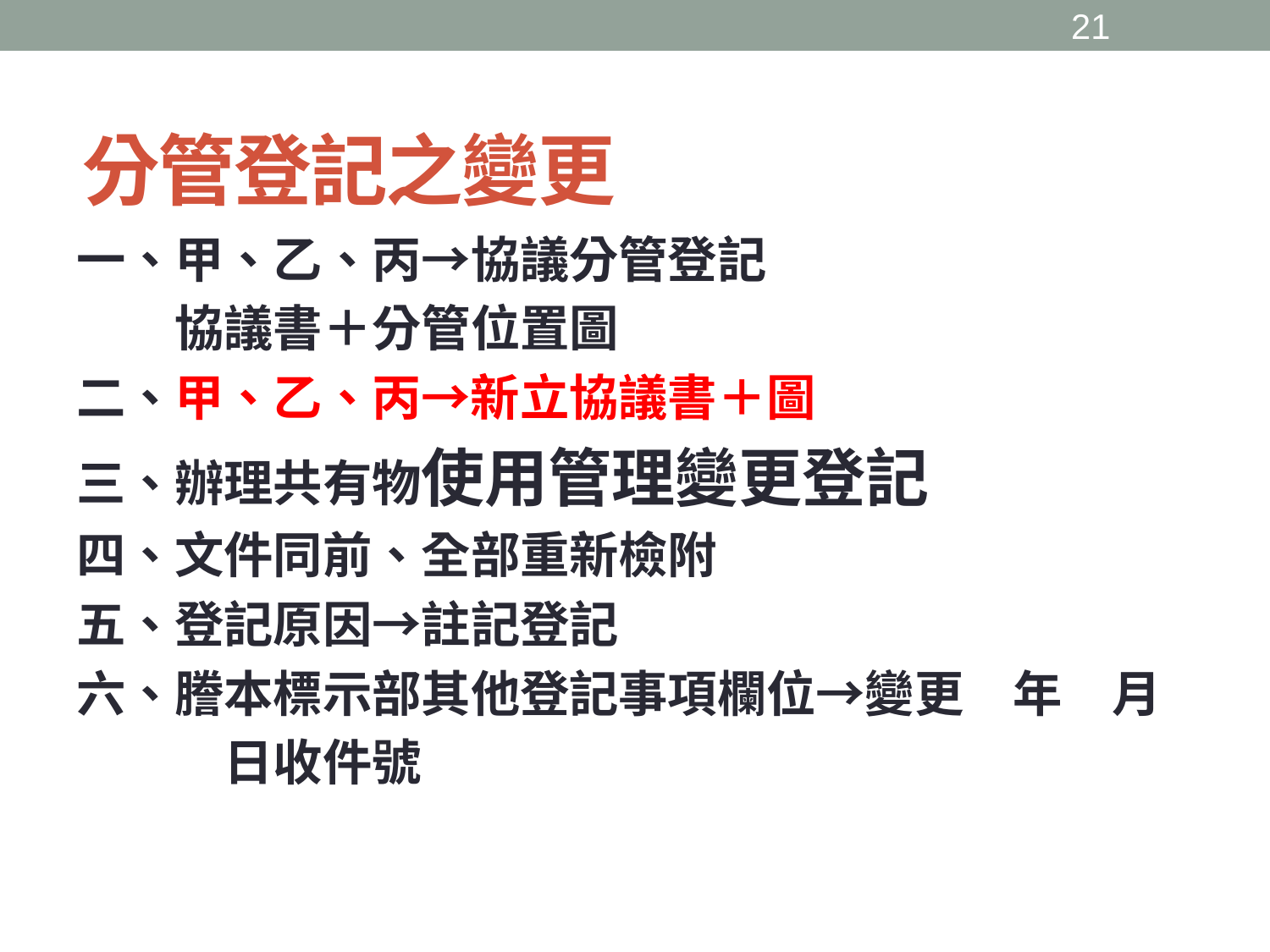

21
# 分管登記之變更
一、甲、乙、丙→協議分管登記
　　協議書＋分管位置圖
二、甲、乙、丙→新立協議書＋圖
三、辦理共有物使用管理變更登記
四、文件同前、全部重新檢附
五、登記原因→註記登記
六、謄本標示部其他登記事項欄位→變更　年　月
　　　日收件號